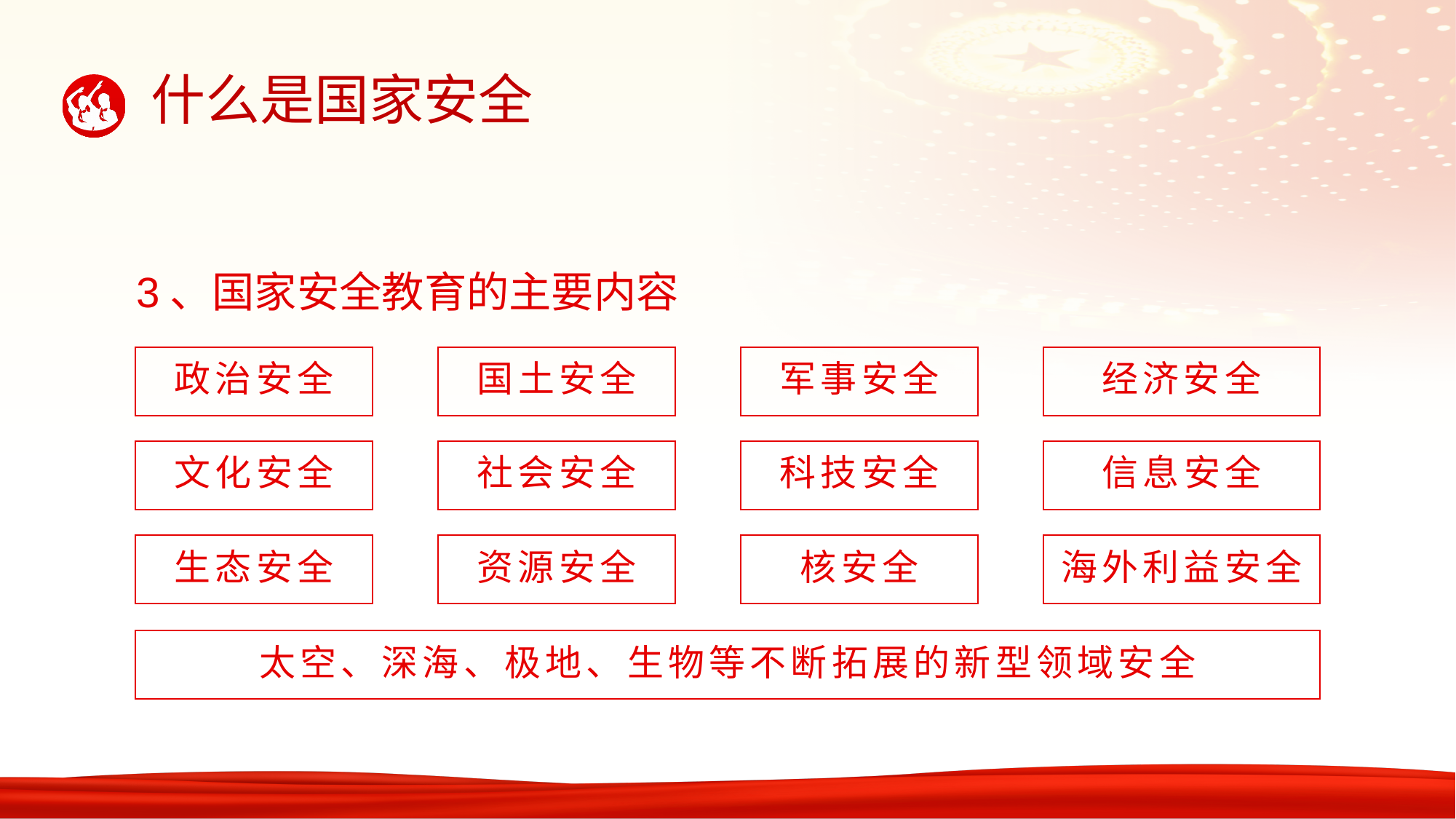

3、国家安全教育的主要内容
经济安全
政治安全
国土安全
军事安全
信息安全
文化安全
社会安全
科技安全
海外利益安全
生态安全
资源安全
核安全
太空、深海、极地、生物等不断拓展的新型领域安全